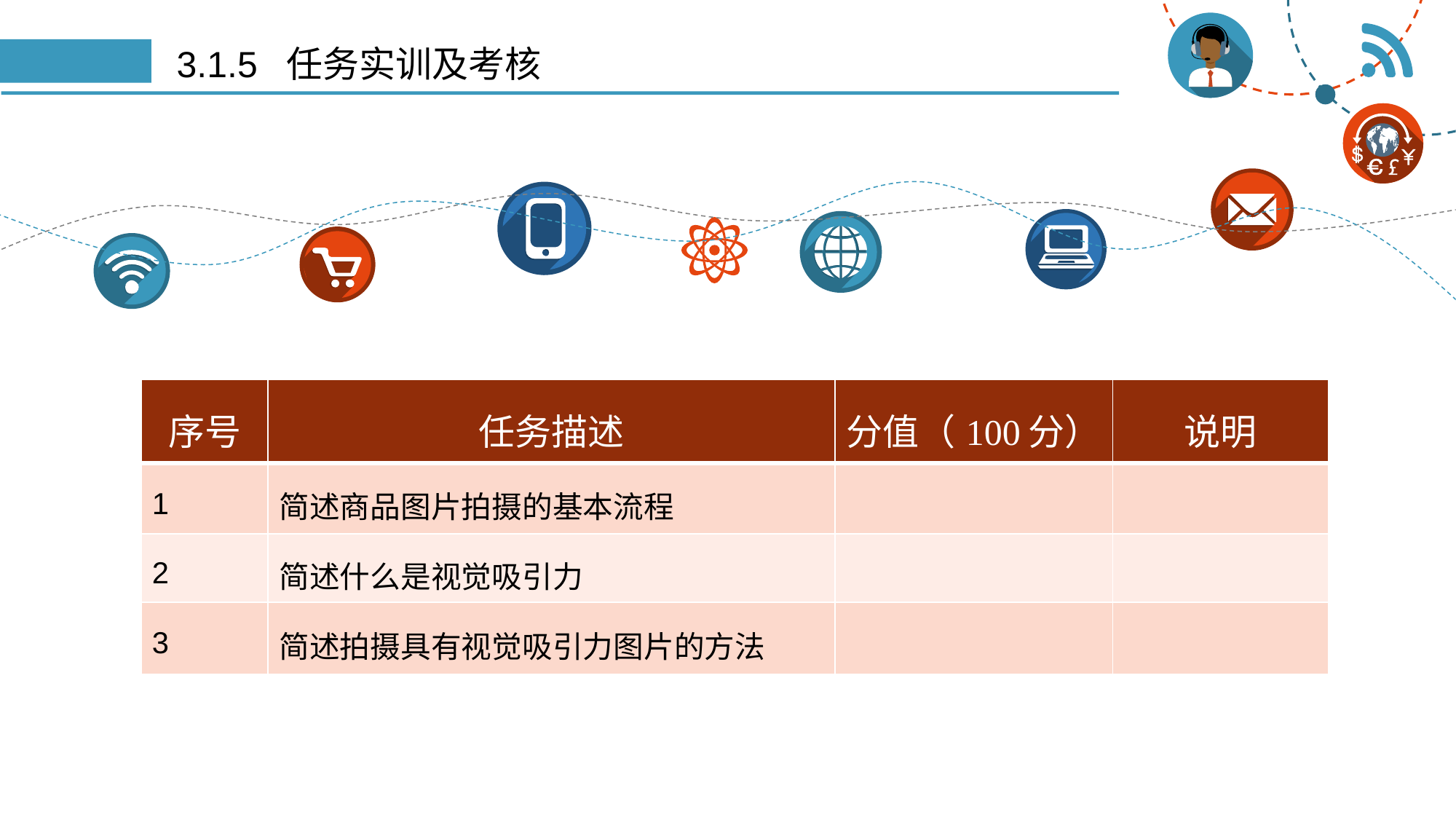

# 3.1.5  任务实训及考核

| 序号 | 任务描述 | 分值（100分） | 说明 |
| --- | --- | --- | --- |
| 1 | 简述商品图片拍摄的基本流程 |  |  |
| 2 | 简述什么是视觉吸引力 |  |  |
| 3 | 简述拍摄具有视觉吸引力图片的方法 |  |  |